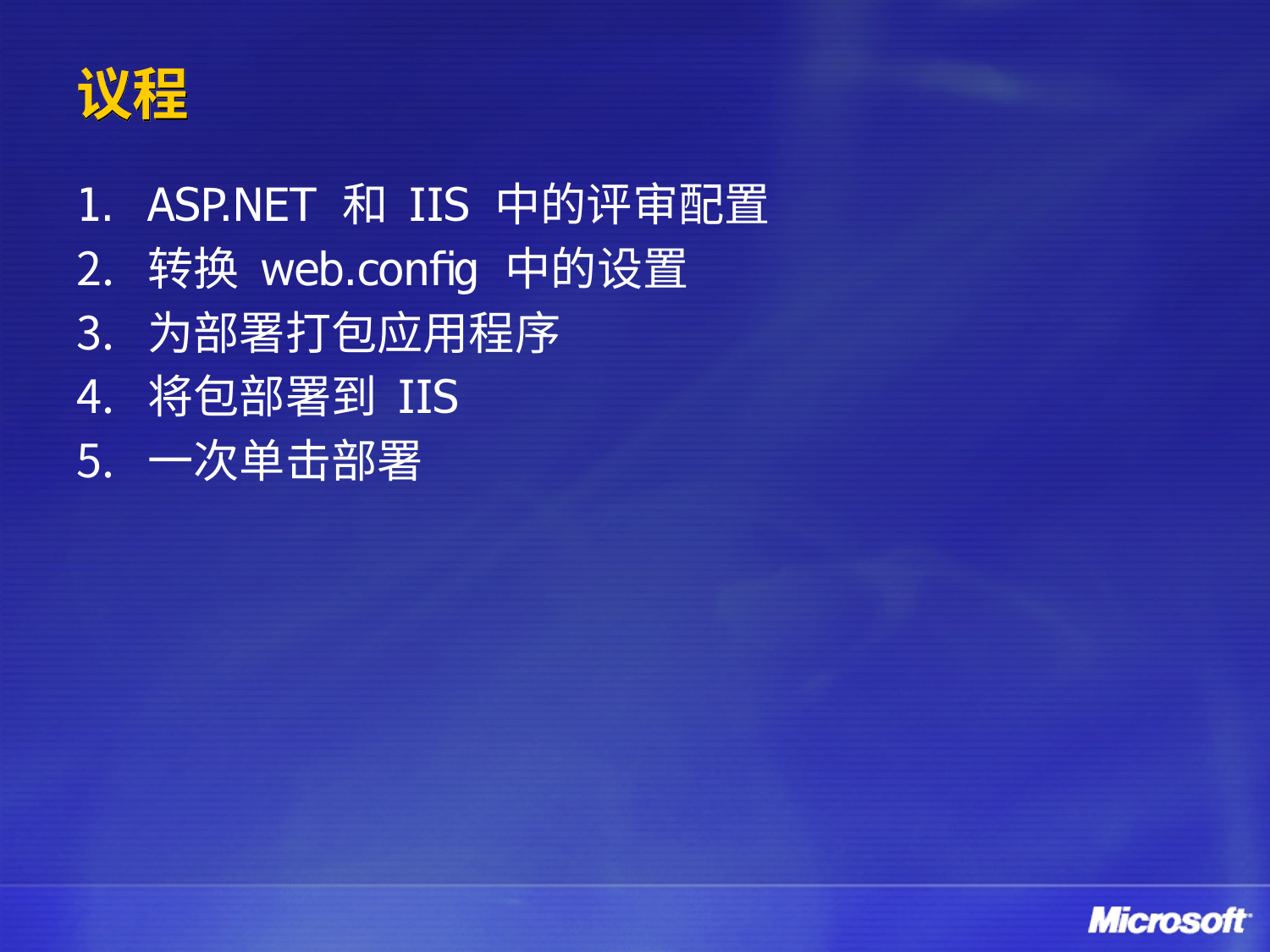

# 议程
ASP.NET 和 IIS 中的评审配置
转换 web.config 中的设置
为部署打包应用程序
将包部署到 IIS
一次单击部署